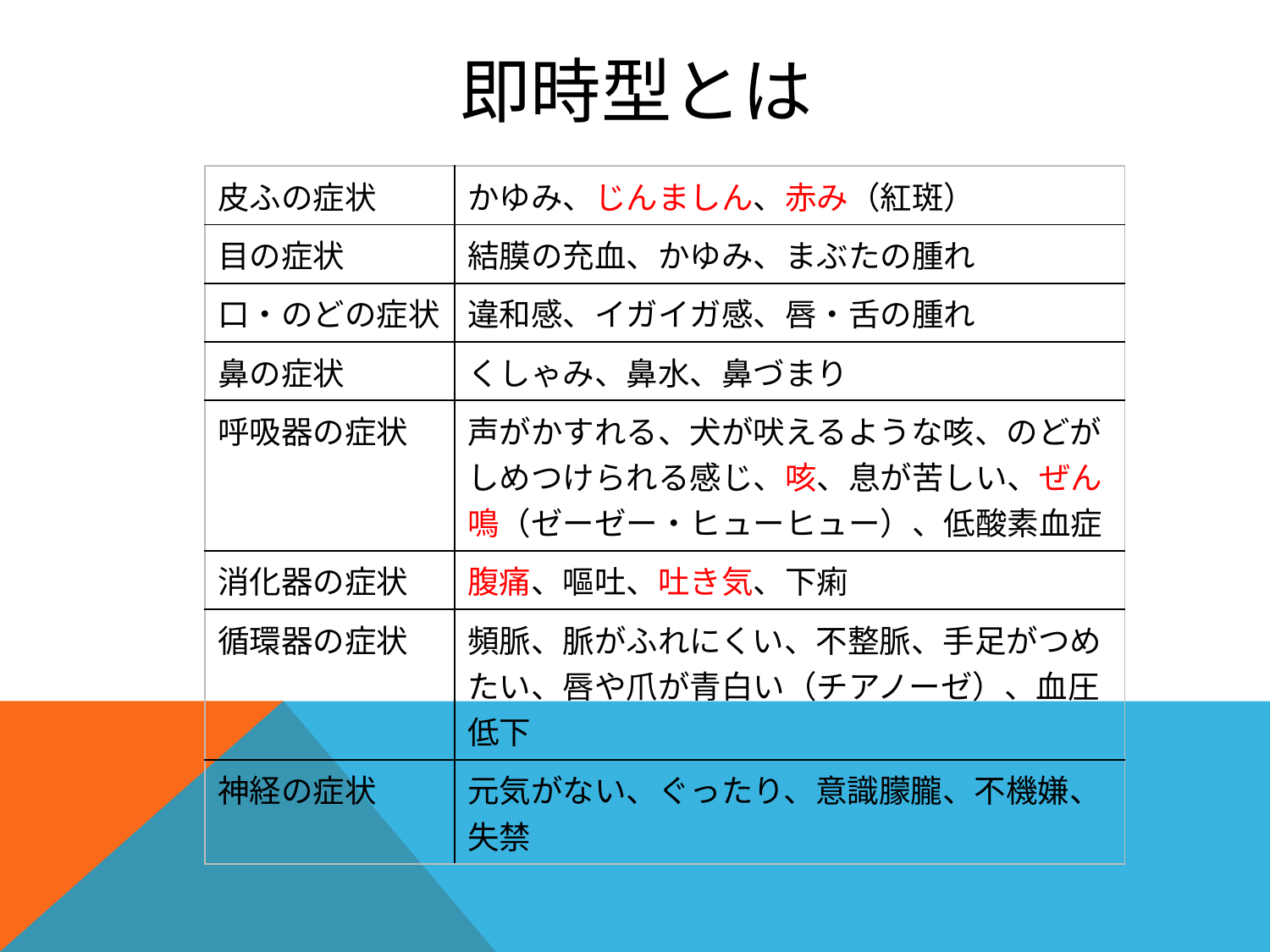

# 即時型とは

| 皮ふの症状 | かゆみ、じんましん、赤み（紅斑） |
| --- | --- |
| 目の症状 | 結膜の充血、かゆみ、まぶたの腫れ |
| 口・のどの症状 | 違和感、イガイガ感、唇・舌の腫れ |
| 鼻の症状 | くしゃみ、鼻水、鼻づまり |
| 呼吸器の症状 | 声がかすれる、犬が吠えるような咳、のどがしめつけられる感じ、咳、息が苦しい、ぜん鳴（ゼーゼー・ヒューヒュー）、低酸素血症 |
| 消化器の症状 | 腹痛、嘔吐、吐き気、下痢 |
| 循環器の症状 | 頻脈、脈がふれにくい、不整脈、手足がつめたい、唇や爪が青白い（チアノーゼ）、血圧低下 |
| 神経の症状 | 元気がない、ぐったり、意識朦朧、不機嫌、失禁 |